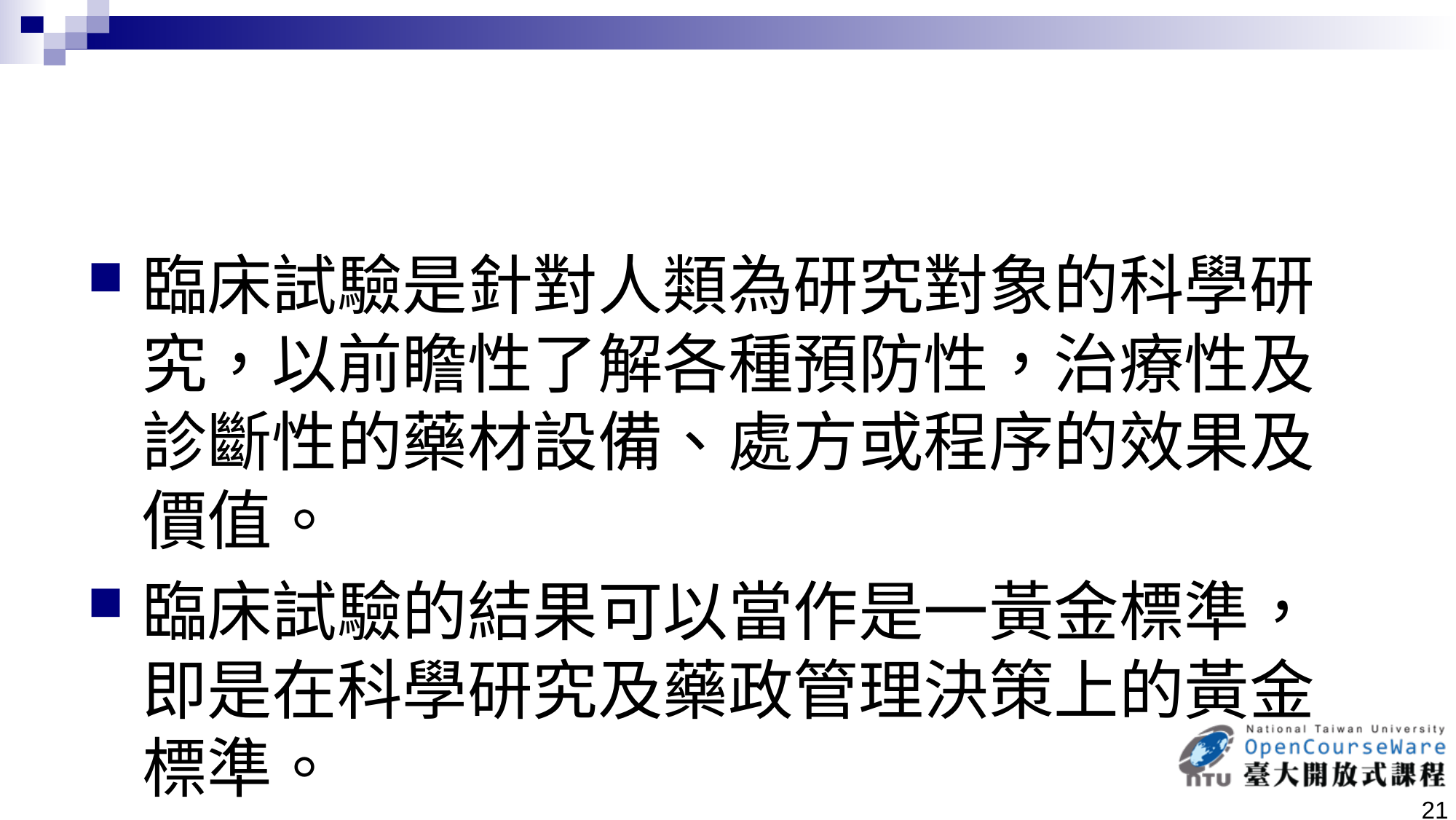

臨床試驗是針對人類為研究對象的科學研究，以前瞻性了解各種預防性，治療性及診斷性的藥材設備、處方或程序的效果及價值。
臨床試驗的結果可以當作是一黃金標準，即是在科學研究及藥政管理決策上的黃金標準。

21